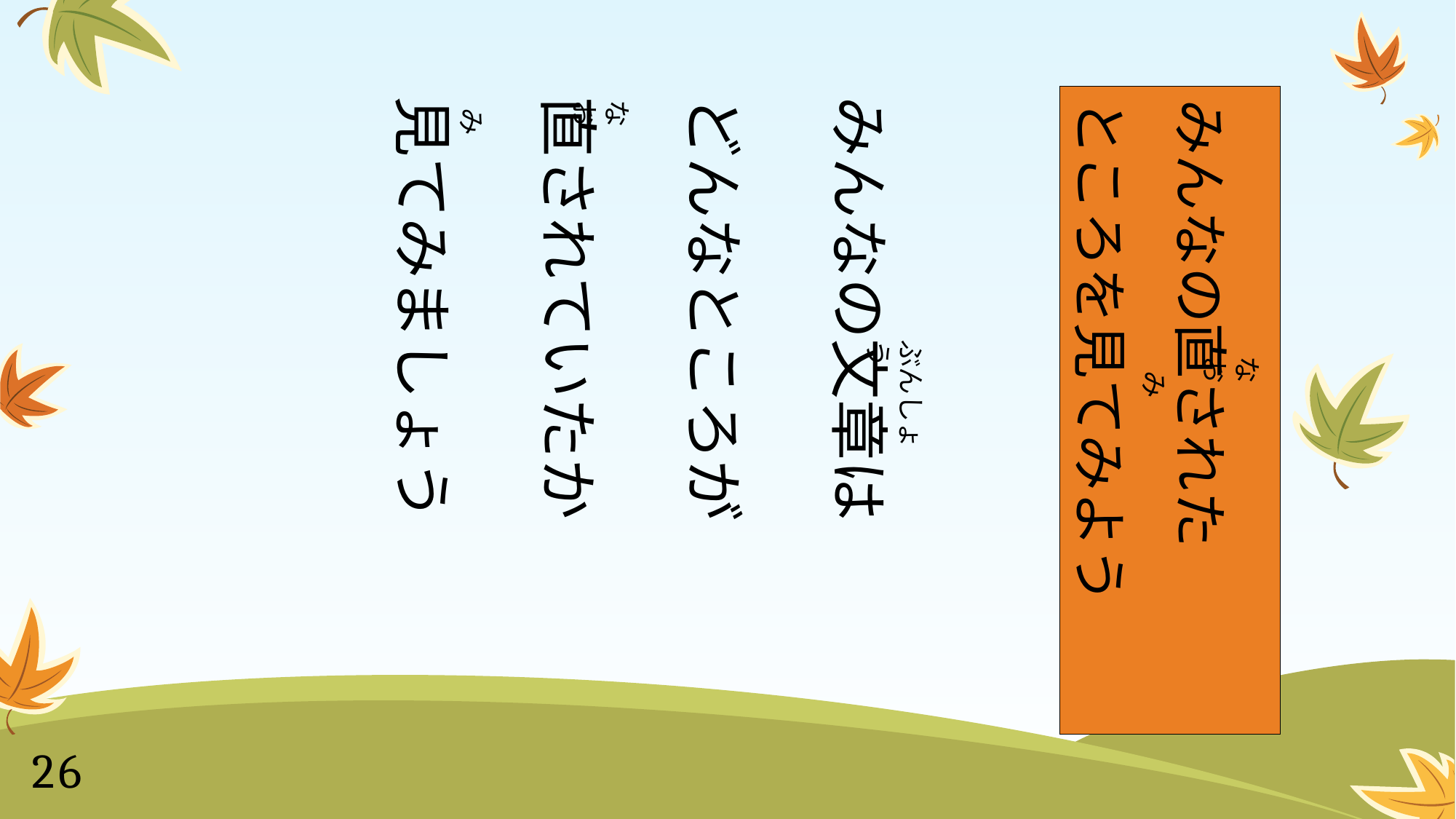

みんなの文章は
どんなところが
直されていたか
見てみましょう

みんなの直された
ところを見てみよう
なお
み
ぶんしょう
なお
み
26